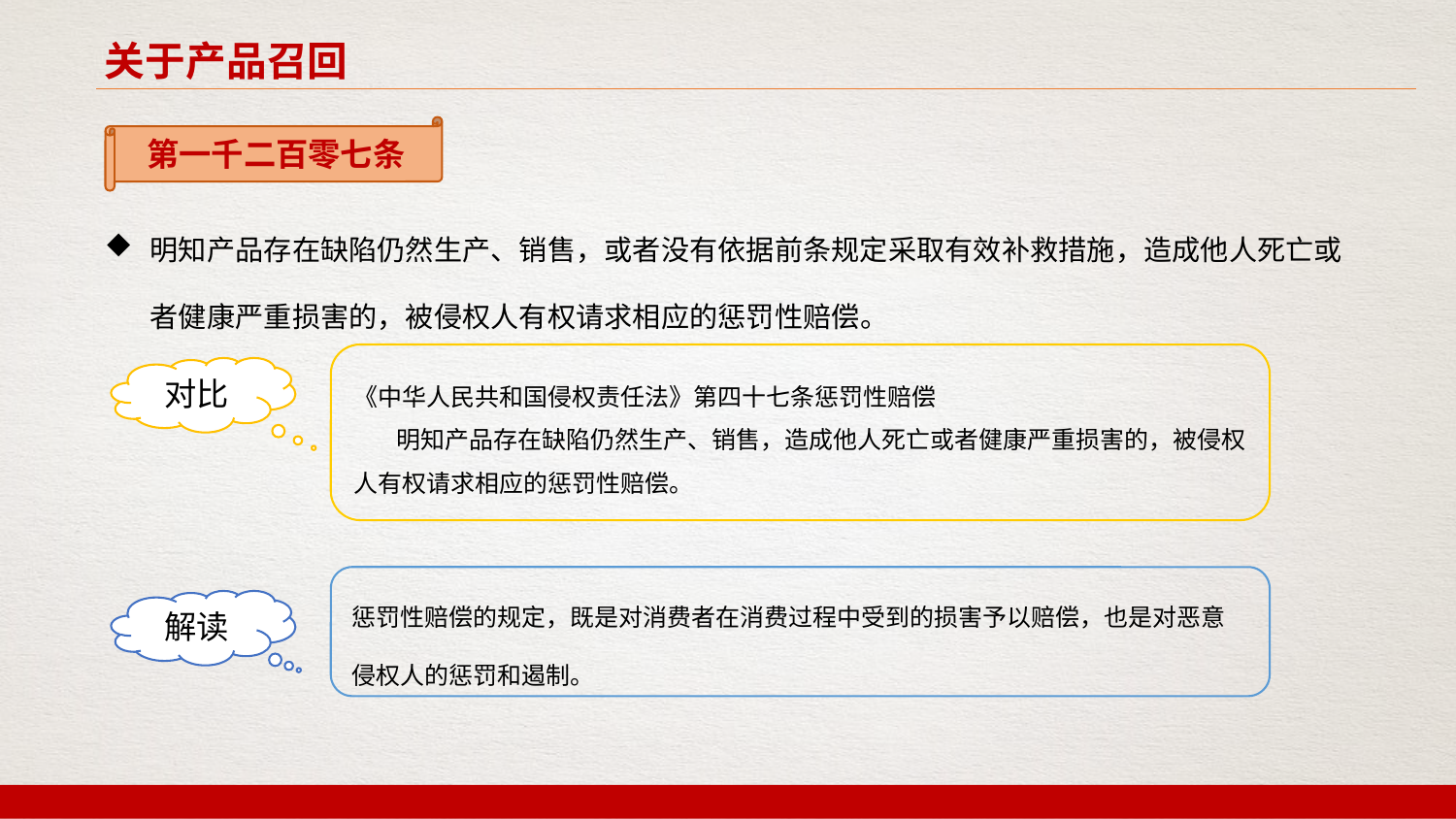

关于产品召回
第一千二百零七条
明知产品存在缺陷仍然生产、销售，或者没有依据前条规定采取有效补救措施，造成他人死亡或者健康严重损害的，被侵权人有权请求相应的惩罚性赔偿。
《中华人民共和国侵权责任法》第四十七条惩罚性赔偿
       明知产品存在缺陷仍然生产、销售，造成他人死亡或者健康严重损害的，被侵权人有权请求相应的惩罚性赔偿。
对比
惩罚性赔偿的规定，既是对消费者在消费过程中受到的损害予以赔偿，也是对恶意侵权人的惩罚和遏制。
解读